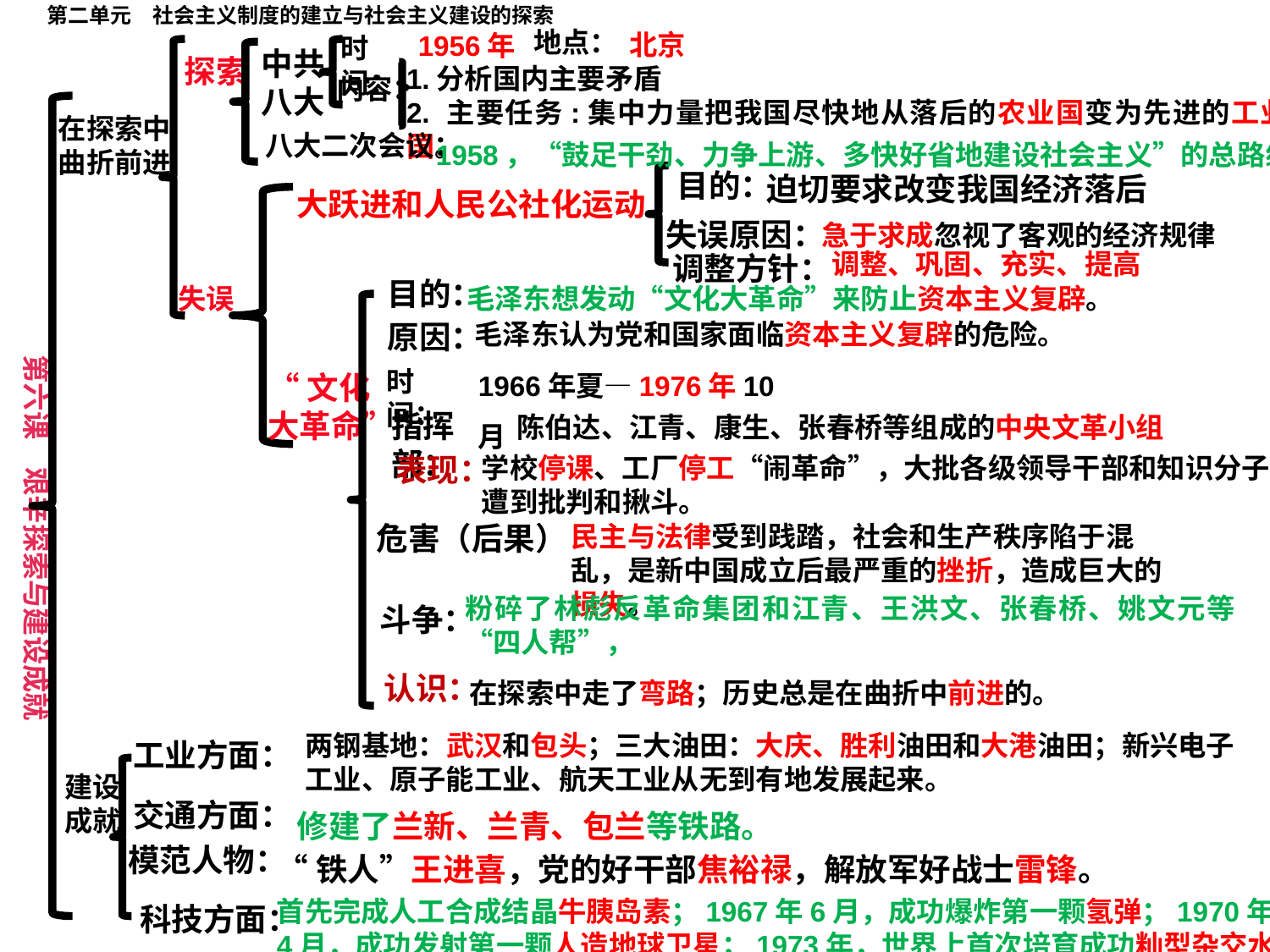

第二单元　社会主义制度的建立与社会主义建设的探索
地点：
北京
1956年
时间：
中共
八大

探索
1.分析国内主要矛盾
2. 主要任务:集中力量把我国尽快地从落后的农业国变为先进的工业国。

内容：

在探索中
曲折前进
1958，“鼓足干劲、力争上游、多快好省地建设社会主义”的总路线。
八大二次会议：
目的：
迫切要求改变我国经济落后

大跃进和人民公社化运动

失误原因：
急于求成忽视了客观的经济规律
第六课　艰辛探索与建设成就

调整、巩固、充实、提高
调整方针：
目的：
失误

毛泽东想发动“文化大革命”来防止资本主义复辟。

毛泽东认为党和国家面临资本主义复辟的危险。
原因：
1966年夏—1976年10月
时间：
“文化
大革命”
指挥部：
陈伯达、江青、康生、张春桥等组成的中央文革小组
表现：
学校停课、工厂停工“闹革命”，大批各级领导干部和知识分子
遭到批判和揪斗。
危害（后果）
民主与法律受到践踏，社会和生产秩序陷于混乱，是新中国成立后最严重的挫折，造成巨大的损失。
粉碎了林彪反革命集团和江青、王洪文、张春桥、姚文元等“四人帮”，
斗争：
在探索中走了弯路；历史总是在曲折中前进的。
认识：
两钢基地：武汉和包头；三大油田：大庆、胜利油田和大港油田；新兴电子工业、原子能工业、航天工业从无到有地发展起来。
工业方面：

建设
成就
修建了兰新、兰青、包兰等铁路。
交通方面：
“铁人”王进喜，党的好干部焦裕禄，解放军好战士雷锋。
模范人物：
首先完成人工合成结晶牛胰岛素；1967年6月，成功爆炸第一颗氢弹；1970年4月，成功发射第一颗人造地球卫星；1973年，世界上首次培育成功籼型杂交水稻。
科技方面：